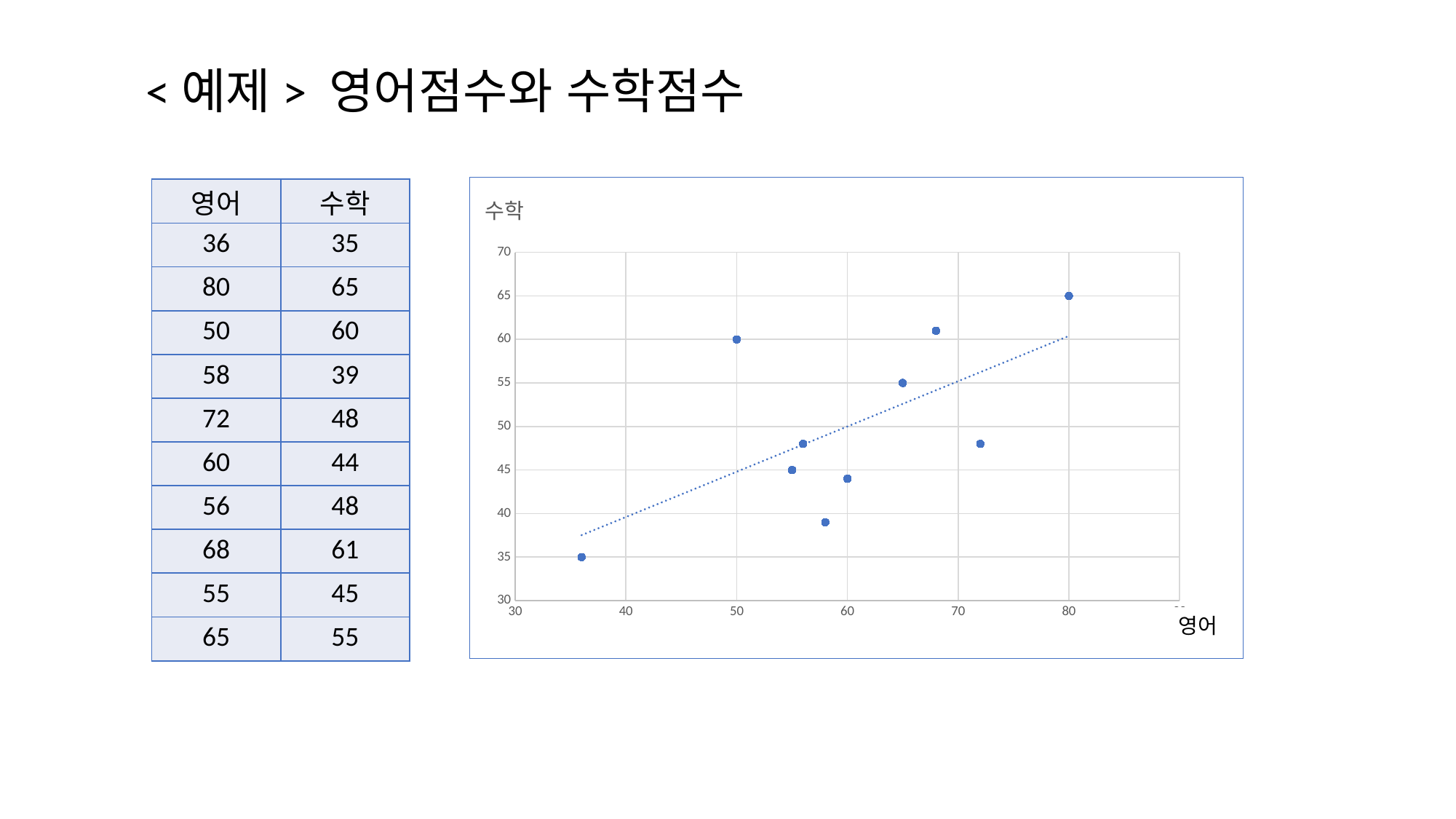

# <예제> 영어점수와 수학점수

### Chart:

| Category | 수학 |
|---|---|
| 영어 | 수학 |
| --- | --- |
| 36 | 35 |
| 80 | 65 |
| 50 | 60 |
| 58 | 39 |
| 72 | 48 |
| 60 | 44 |
| 56 | 48 |
| 68 | 61 |
| 55 | 45 |
| 65 | 55 |
영어